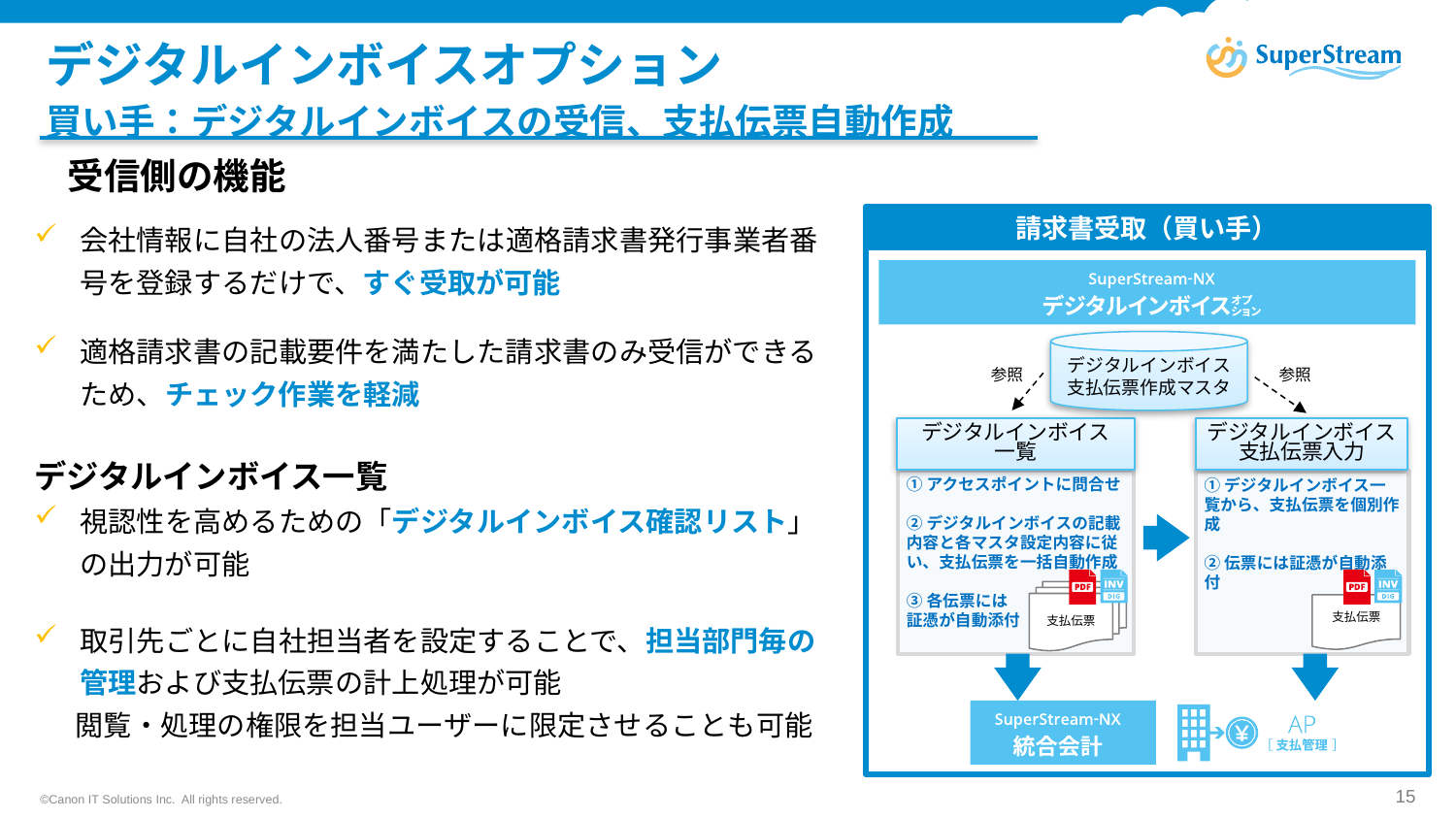

# デジタルインボイスオプション
買い手：デジタルインボイスの受信、支払伝票自動作成

受信側の機能
請求書受取（買い手）

会社情報に自社の法人番号または適格請求書発行事業者番号を登録するだけで、すぐ受取が可能

適格請求書の記載要件を満たした請求書のみ受信ができるため、チェック作業を軽減

デジタルインボイス一覧
視認性を高めるための「デジタルインボイス確認リスト」の出力が可能

取引先ごとに自社担当者を設定することで、担当部門毎の管理および支払伝票の計上処理が可能
　  閲覧・処理の権限を担当ユーザーに限定させることも可能

デジタルインボイス支払伝票作成マスタ
参照
参照
デジタルインボイス
一覧
デジタルインボイス
支払伝票入力
①アクセスポイントに問合せ

②デジタルインボイスの記載内容と各マスタ設定内容に従い、支払伝票を一括自動作成

③各伝票には
証憑が自動添付
①デジタルインボイス一覧から、支払伝票を個別作成

②伝票には証憑が自動添付

支払伝票
支払伝票

©Canon IT Solutions Inc.  All rights reserved.
15